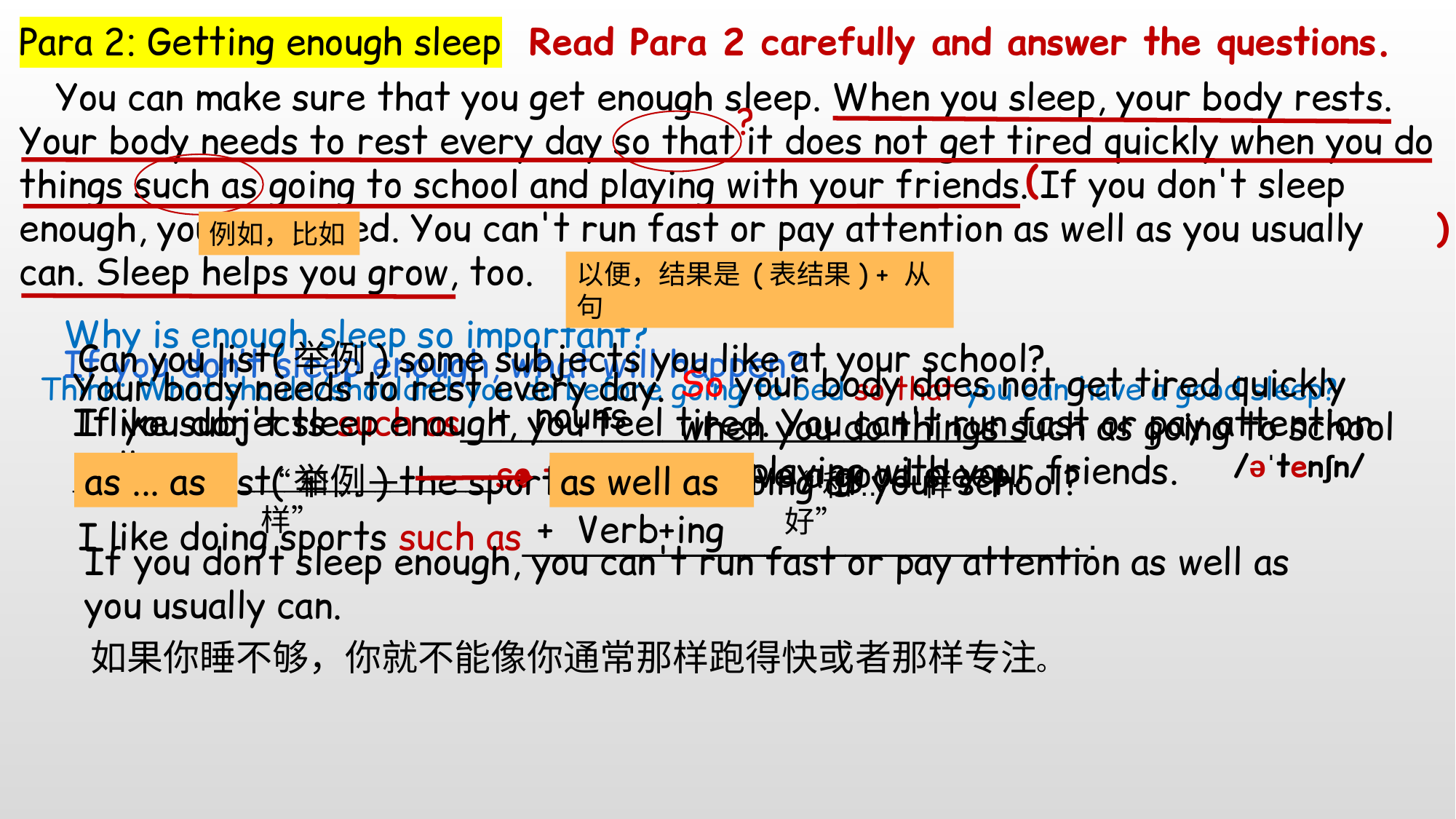

Para 2: Getting enough sleep
Read Para 2 carefully and answer the questions.
You can make sure that you get enough sleep. When you sleep, your body rests. Your body needs to rest every day so that it does not get tired quickly when you do things such as going to school and playing with your friends. If you don't sleep enough, you feel tired. You can't run fast or pay attention as well as you usually can. Sleep helps you grow, too.
?

(

)

例如，比如
以便，结果是 (表结果) + 从句

Why is enough sleep so important?
Can you list(举例) some subjects you like at your school?
If you don’t sleep enough, what will happen?
So your body does not get tired quickly when you do things such as going to school and playing with your friends.
Your body needs to rest every day.
Think: What should/shouldn’t you do before going to bed so that you can have a good sleep?
+  nouns
If you don't sleep enough, you feel tired. You can't run fast or pay attention well.
I like subjects such as____________________________.
 /əˈtenʃn/
____________________________so that i can have a good sleep.
Can you list(举例) the sports you like doing at your school?
as ... as
as well as
“和...一样”
“和...一样好”
+  Verb+ing
I like doing sports such as____________________________.
If you don’t sleep enough, you can't run fast or pay attention as well as you usually can.
如果你睡不够，你就不能像你通常那样跑得快或者那样专注。